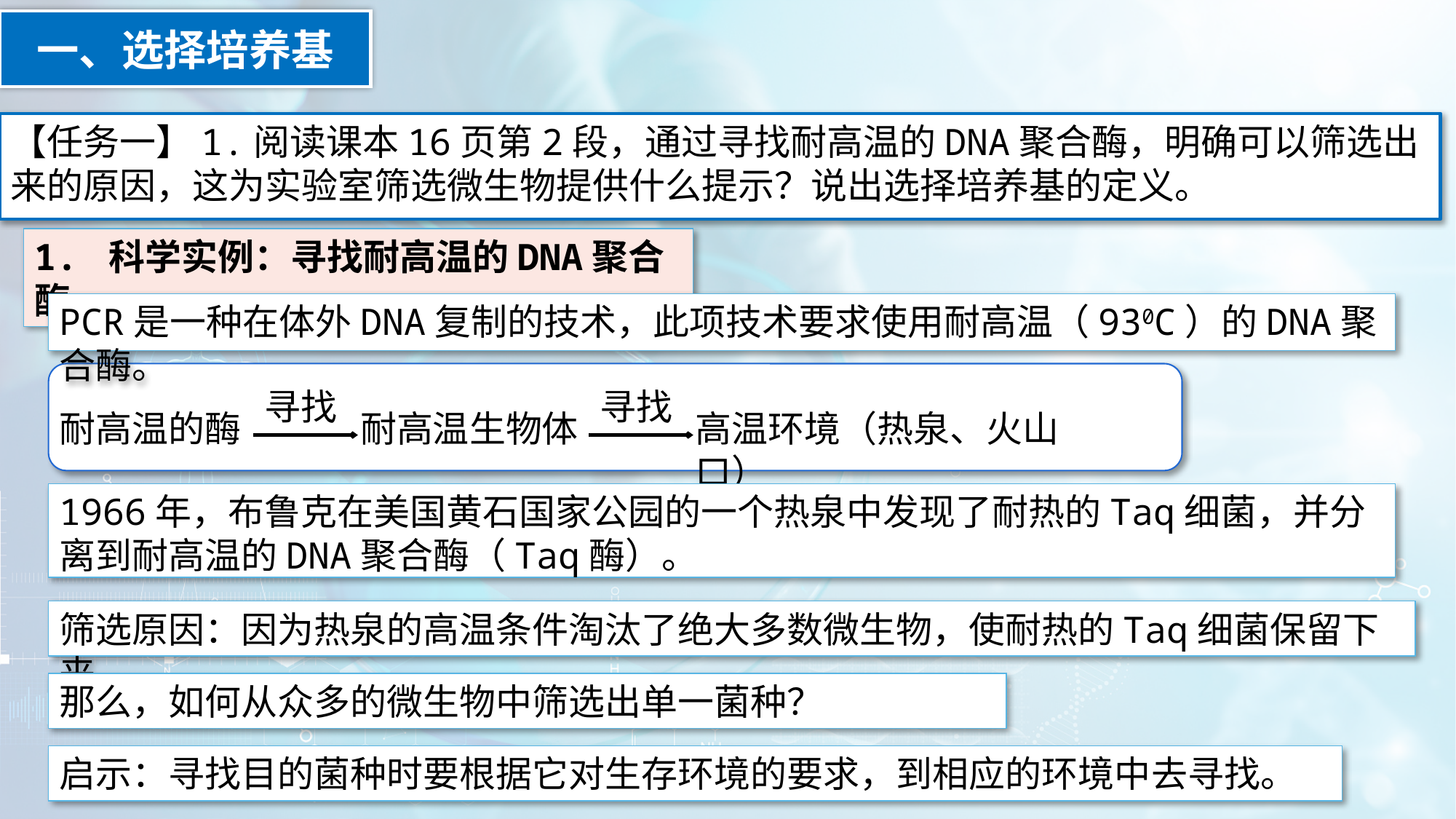

一、选择培养基
【任务一】1.阅读课本16页第2段，通过寻找耐高温的DNA聚合酶，明确可以筛选出来的原因，这为实验室筛选微生物提供什么提示？说出选择培养基的定义。
1. 科学实例：寻找耐高温的DNA聚合酶
PCR是一种在体外DNA复制的技术，此项技术要求使用耐高温（930C）的DNA聚合酶。

寻找
寻找
耐高温的酶
耐高温生物体
高温环境（热泉、火山口）
1966年，布鲁克在美国黄石国家公园的一个热泉中发现了耐热的Taq细菌，并分离到耐高温的DNA聚合酶（Taq酶）。
筛选原因：因为热泉的高温条件淘汰了绝大多数微生物，使耐热的Taq细菌保留下来。
那么，如何从众多的微生物中筛选出单一菌种？
启示：寻找目的菌种时要根据它对生存环境的要求，到相应的环境中去寻找。